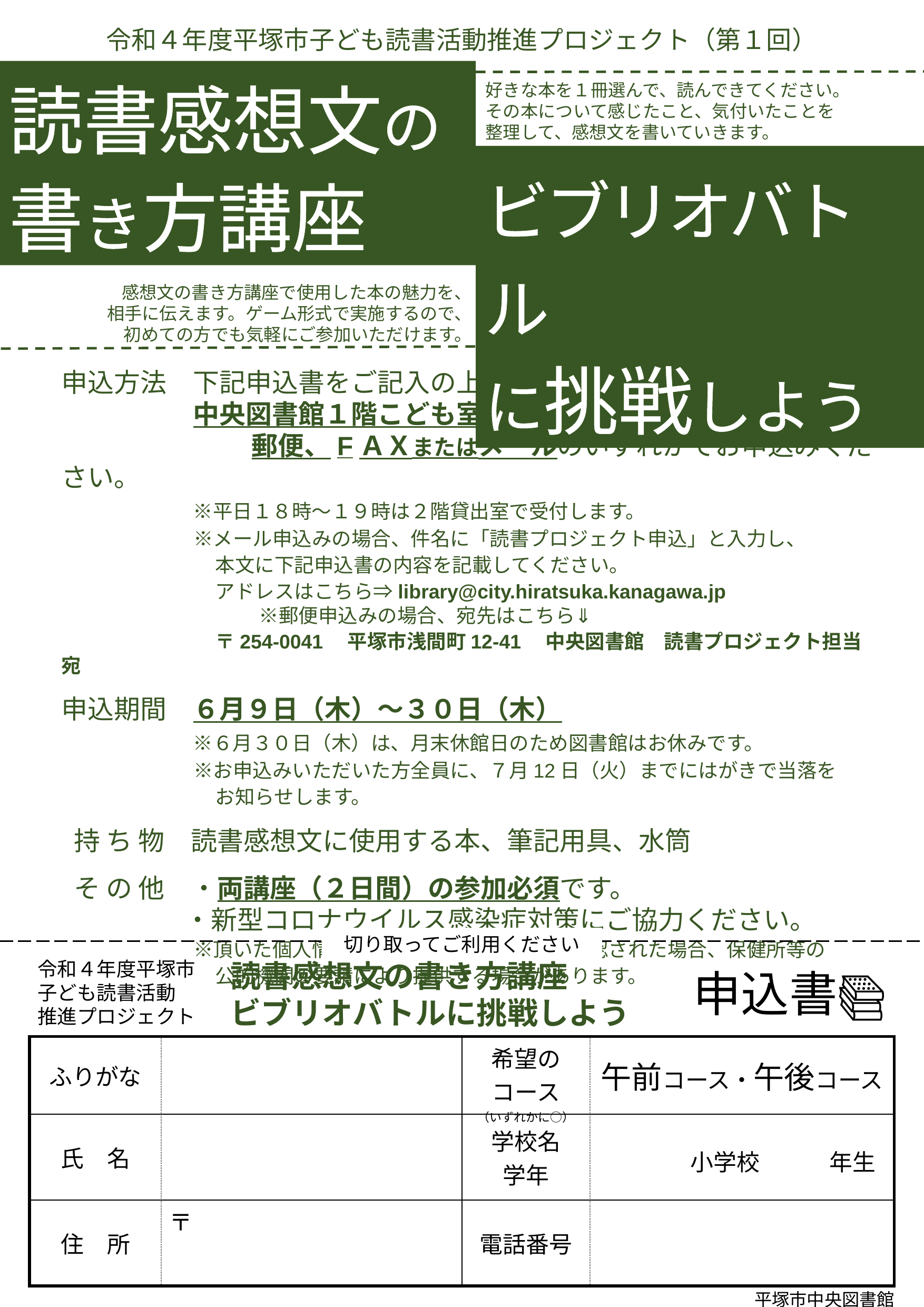

令和４年度平塚市子ども読書活動推進プロジェクト（第１回）
読書感想文の
書き方講座
好きな本を１冊選んで、読んできてください。
その本について感じたこと、気付いたことを
整理して、感想文を書いていきます。
ビブリオバトル
に挑戦しよう
感想文の書き方講座で使用した本の魅力を、
相手に伝えます。ゲーム形式で実施するので、
初めての方でも気軽にご参加いただけます。
申込方法　下記申込書をご記入の上、
　　　　　中央図書館１階こども室カウンターにお持ちいただくか、
　　　　　　　 郵便、FＡＸまたはメールのいずれかでお申込みください。
　　　　　※平日１８時～１９時は２階貸出室で受付します。
　　　　　　※メール申込みの場合、件名に「読書プロジェクト申込」と入力し、
　　　　　　　本文に下記申込書の内容を記載してください。
　　　　　　　アドレスはこちら⇒library@city.hiratsuka.kanagawa.jp
　　　　　　　　　　※郵便申込みの場合、宛先はこちら⇓
　　　　　　　〒254-0041　平塚市浅間町12-41　中央図書館　読書プロジェクト担当　宛

申込期間　６月９日（木）～３０日（木）
　　　　　※６月３０日（木）は、月末休館日のため図書館はお休みです。
　　　　　　※お申込みいただいた方全員に、７月12日（火）までにはがきで当落を
　　　　　　　お知らせします。

 持 ち 物　読書感想文に使用する本、筆記用具、水筒

 そ の 他　・両講座（２日間）の参加必須です。
　　　　   ・新型コロナウイルス感染症対策にご協力ください。
　　　　　　※頂いた個人情報は、図書館内等で感染が確認された場合、保健所等の
　　　　　　　公的機関の要請により提供する場合があります。

切り取ってご利用ください
令和４年度平塚市
子ども読書活動
推進プロジェクト
読書感想文の書き方講座
ビブリオバトルに挑戦しよう
申込書📚
| ふりがな |  | 希望の コース （いずれかに○） | 午前コース・午後コース |
| --- | --- | --- | --- |
| 氏　名 |  | 学校名 学年 | 小学校　　　年生 |
| 住　所 | 〒 | 電話番号 |  |
平塚市中央図書館